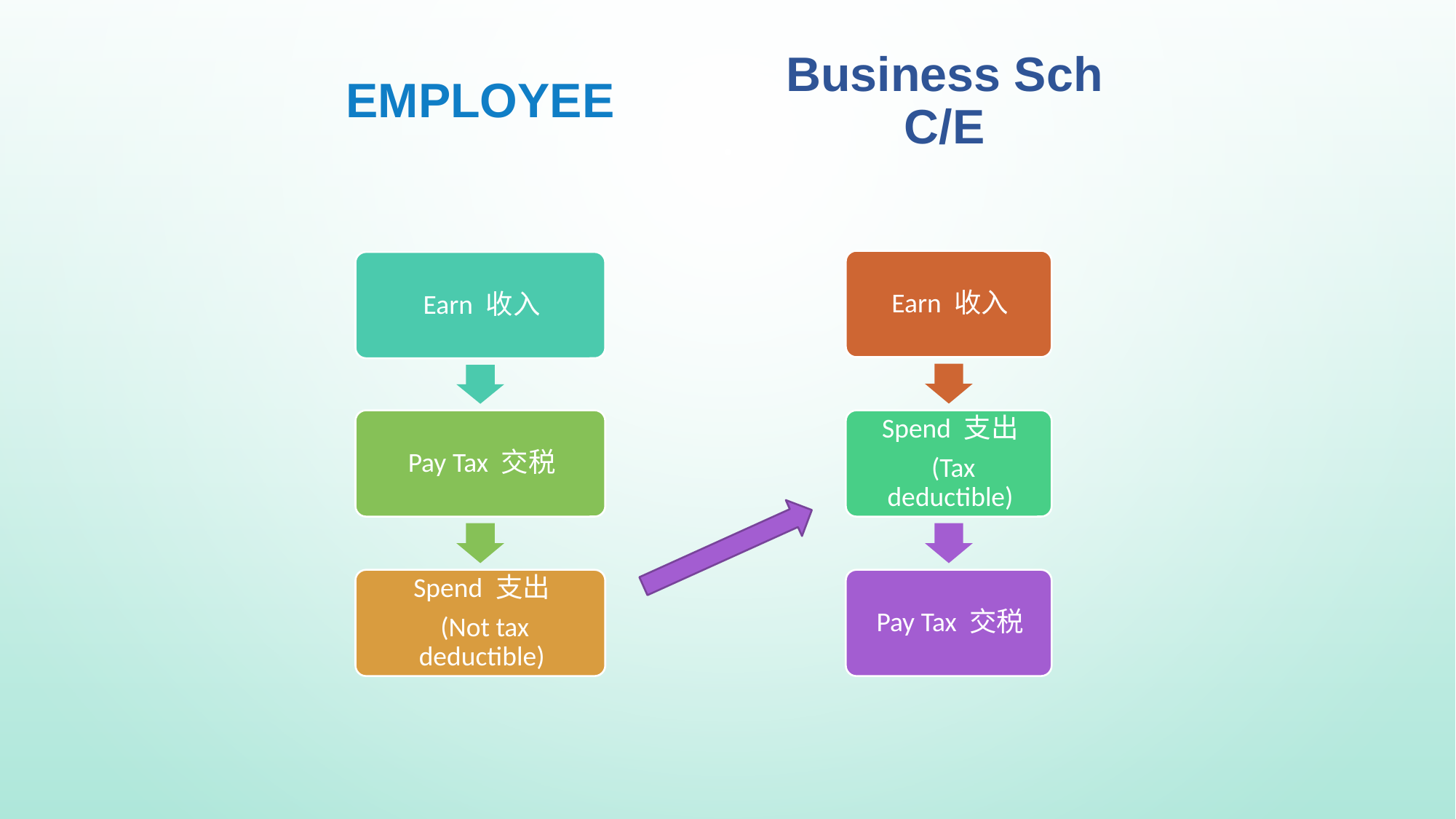

Business Sch C/E
# Employee
Earn 收入

Pay Tax 交税

Spend 支出
 (Not tax deductible)
Earn 收入

Spend 支出
 (Tax deductible)

Pay Tax 交税